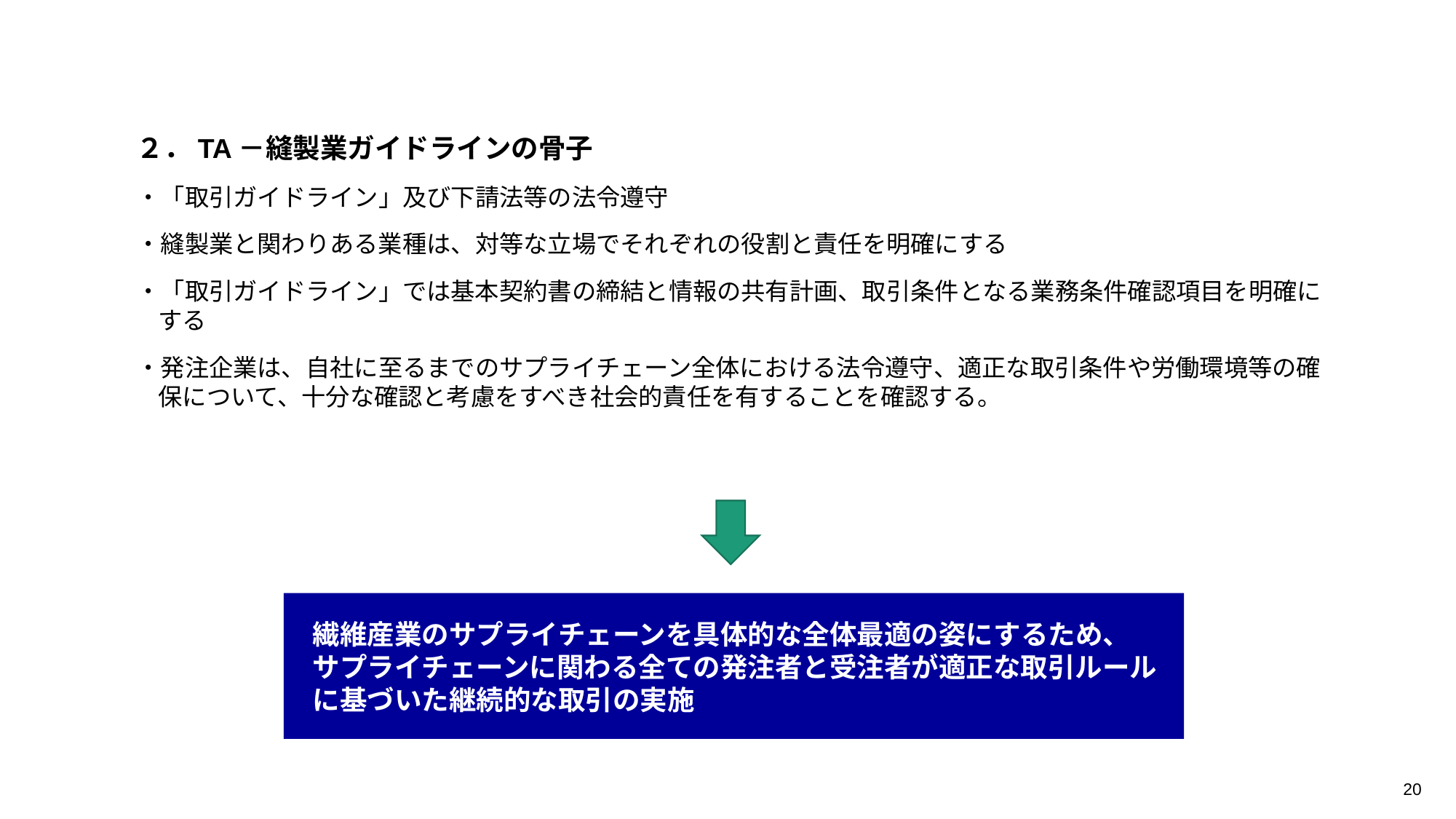

２．TA－縫製業ガイドラインの骨子
・「取引ガイドライン」及び下請法等の法令遵守
・縫製業と関わりある業種は、対等な立場でそれぞれの役割と責任を明確にする
・「取引ガイドライン」では基本契約書の締結と情報の共有計画、取引条件となる業務条件確認項目を明確にする
・発注企業は、自社に至るまでのサプライチェーン全体における法令遵守、適正な取引条件や労働環境等の確保について、十分な確認と考慮をすべき社会的責任を有することを確認する。

繊維産業のサプライチェーンを具体的な全体最適の姿にするため、
サプライチェーンに関わる全ての発注者と受注者が適正な取引ルール
に基づいた継続的な取引の実施

20